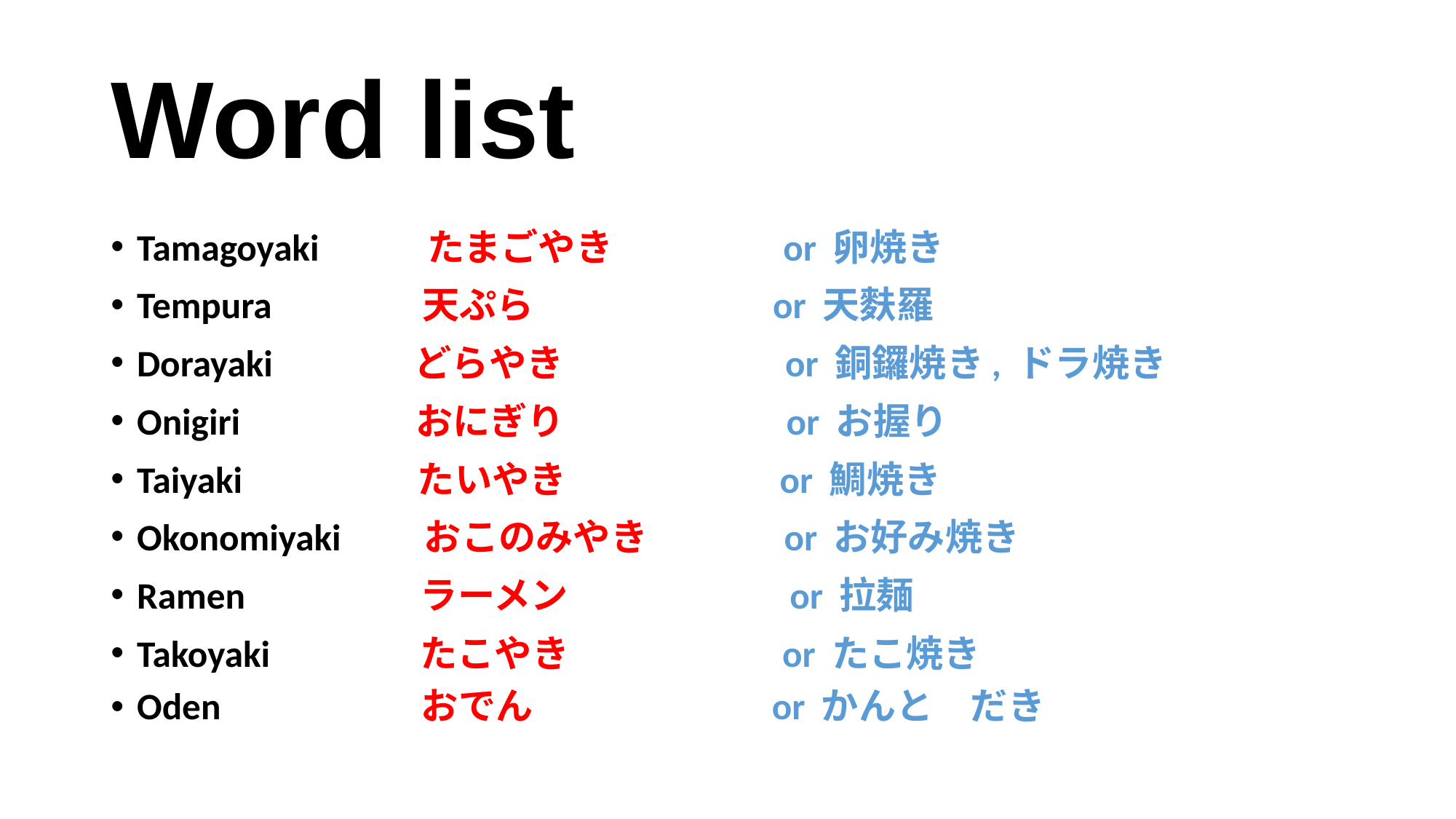

# Word list
Tamagoyaki            たまごやき                   or 卵焼き
Tempura                 天ぷら                           or 天麩羅
Dorayaki                どらやき                         or 銅鑼焼き, ドラ焼き
Onigiri                    おにぎり                         or お握り
Taiyaki                    たいやき                        or 鯛焼き
Okonomiyaki         おこのみやき               or お好み焼き
Ramen                    ラーメン                         or 拉麺
Takoyaki                 たこやき                        or たこ焼き
Oden                       おでん                           or かんと　だき